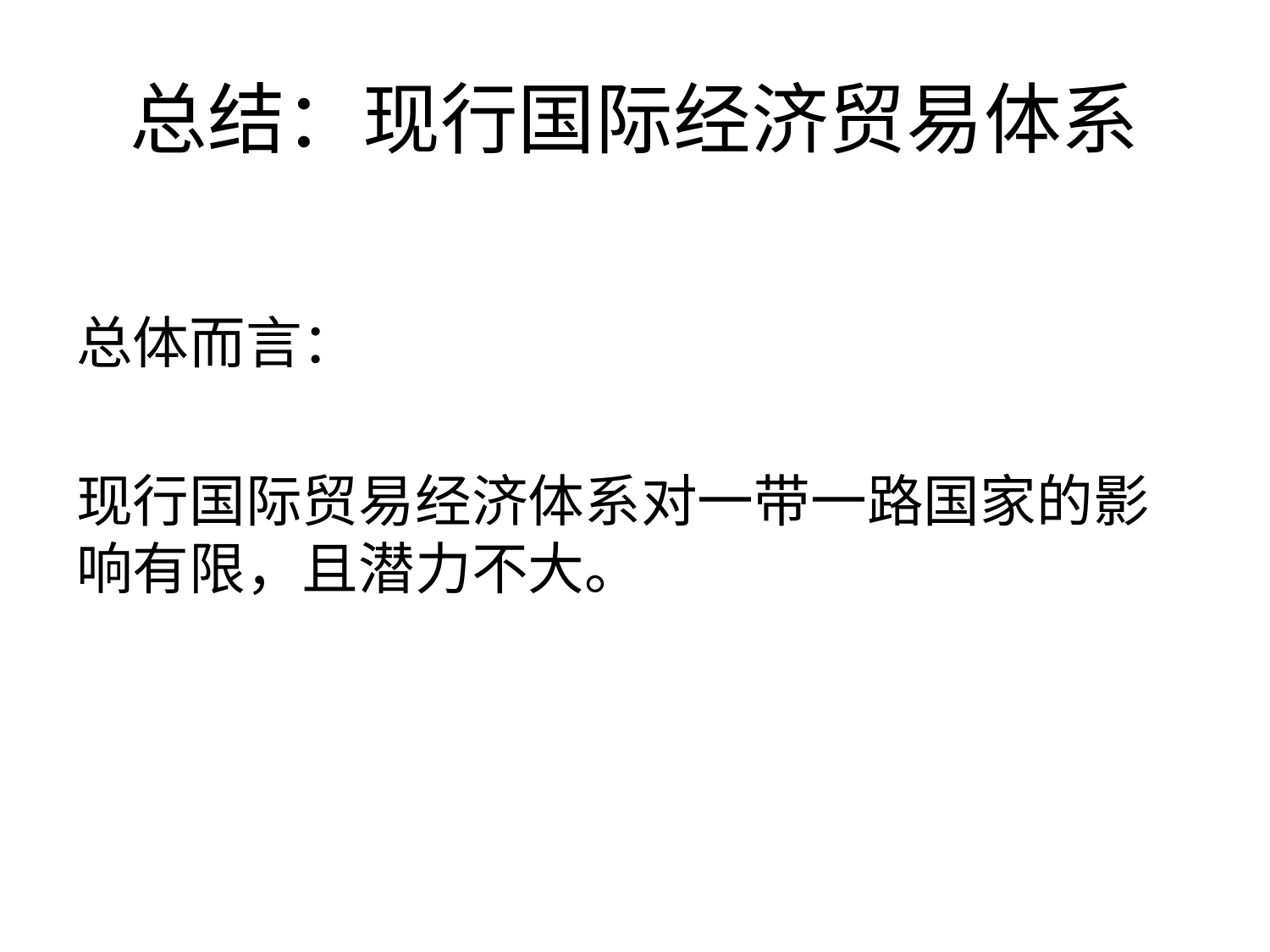

# 总结：现行国际经济贸易体系

总体而言：

现行国际贸易经济体系对一带一路国家的影响有限，且潜力不大。